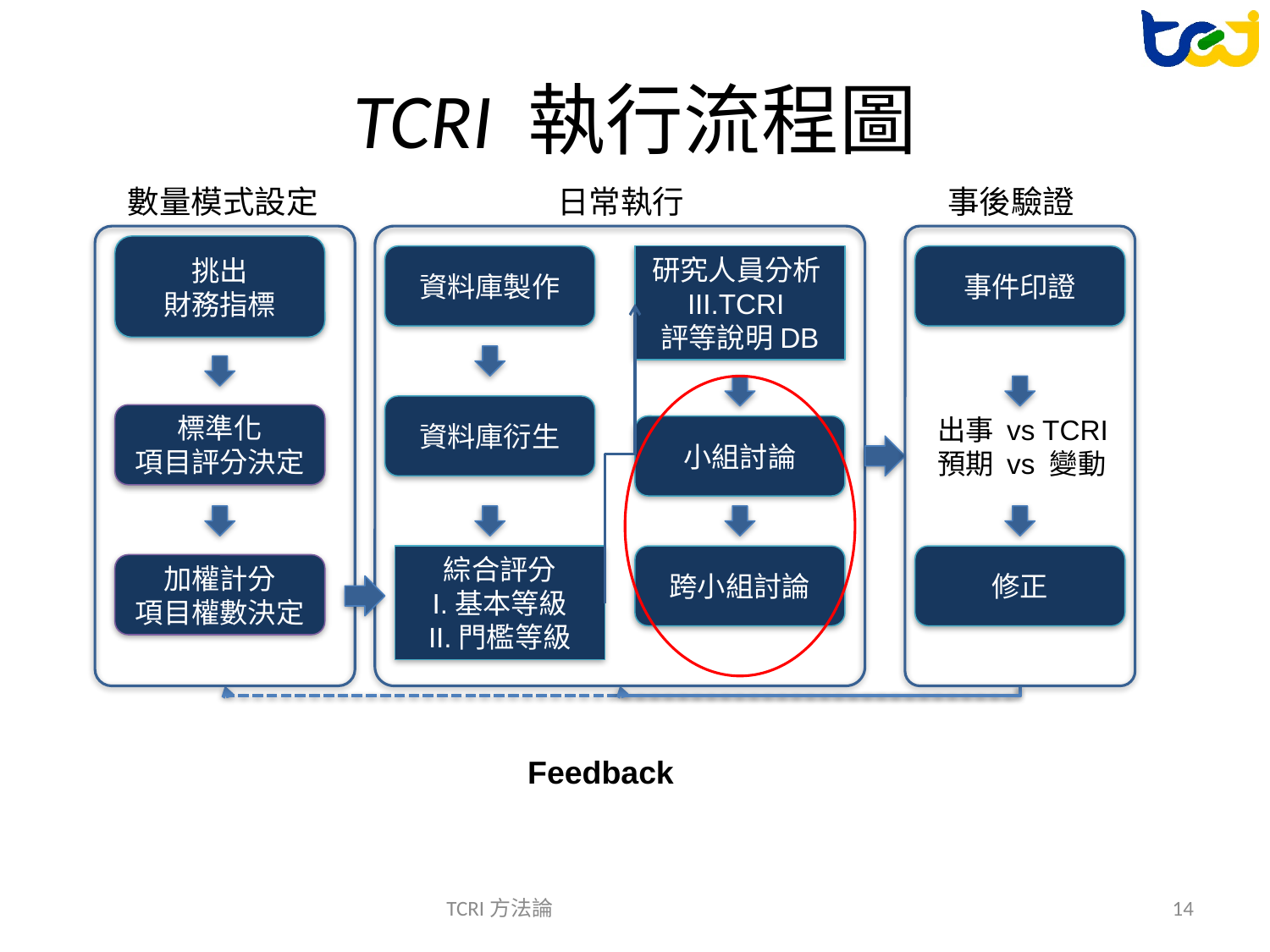

# TCRI 執行流程圖

數量模式設定

挑出
財務指標

標準化
項目評分決定

加權計分
項目權數決定
日常執行

資料庫製作
研究人員分析III.TCRI
評等說明DB

資料庫衍生
小組討論

綜合評分
I.基本等級
II.門檻等級
跨小組討論
事後驗證

事件印證

出事 vs TCRI
預期 vs 變動

修正

Feedback
TCRI方法論
14